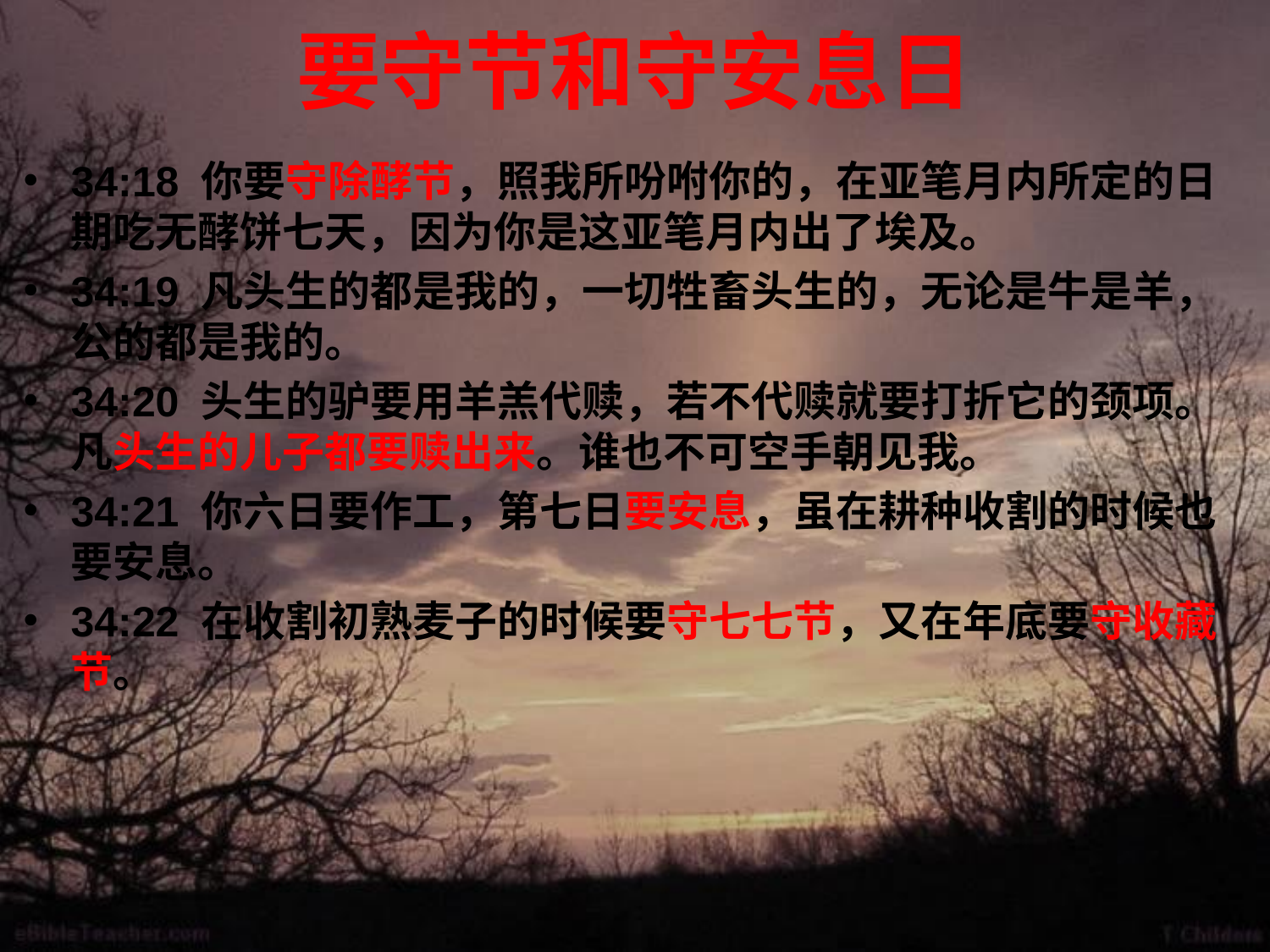

# 要守节和守安息日
34:18 你要守除酵节，照我所吩咐你的，在亚笔月内所定的日期吃无酵饼七天，因为你是这亚笔月内出了埃及。
34:19 凡头生的都是我的，一切牲畜头生的，无论是牛是羊，公的都是我的。
34:20 头生的驴要用羊羔代赎，若不代赎就要打折它的颈项。凡头生的儿子都要赎出来。谁也不可空手朝见我。
34:21 你六日要作工，第七日要安息，虽在耕种收割的时候也要安息。
34:22 在收割初熟麦子的时候要守七七节，又在年底要守收藏节。